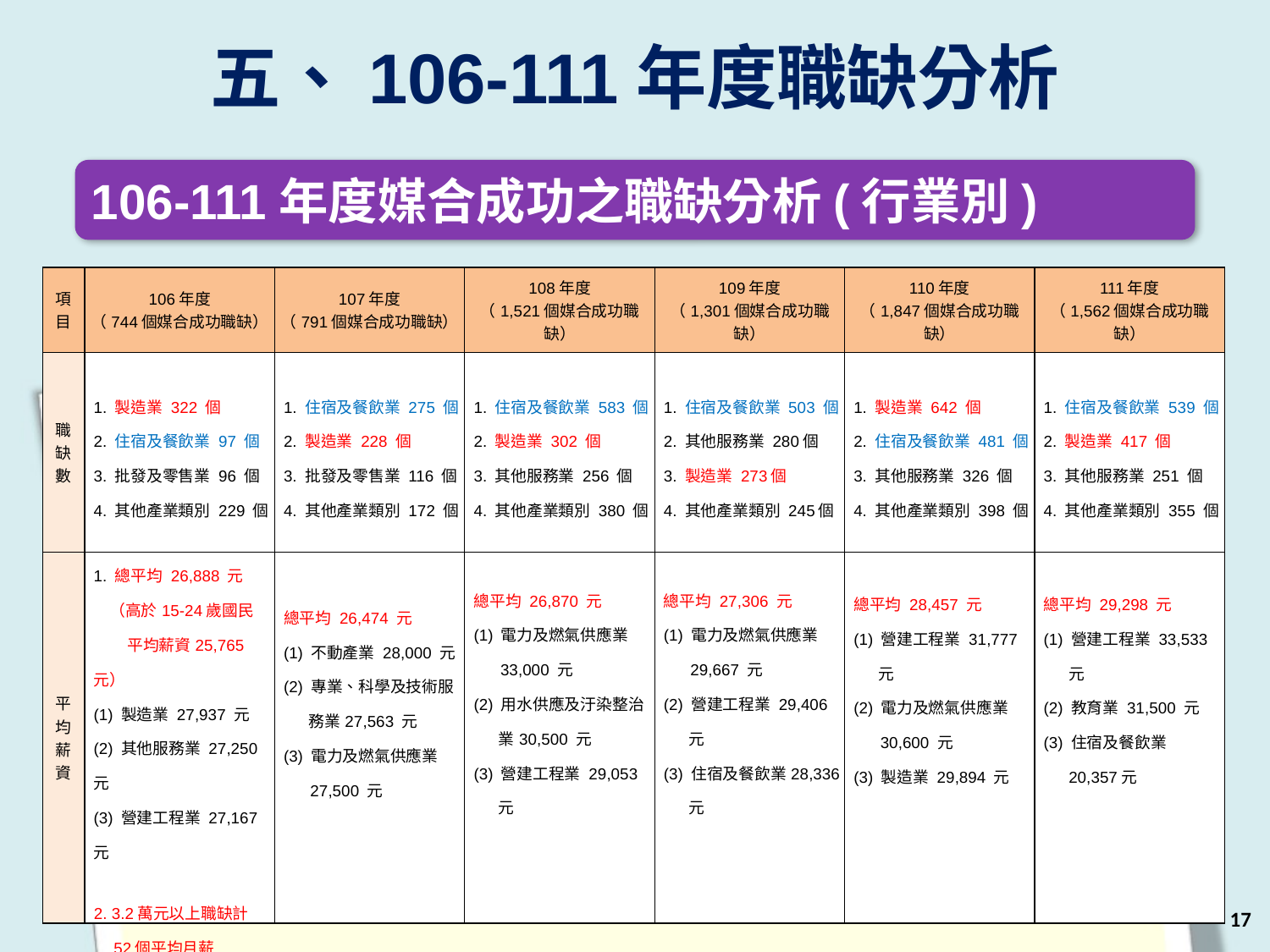

五、106-111年度職缺分析
106-111年度媒合成功之職缺分析(行業別)
| 項 目 | 106年度 （744個媒合成功職缺） | 107年度 （791個媒合成功職缺） | 108年度 （1,521個媒合成功職缺） | 109年度 （1,301個媒合成功職缺） | 110年度 （1,847個媒合成功職缺） | 111年度 （1,562個媒合成功職缺） |
| --- | --- | --- | --- | --- | --- | --- |
| 職 缺 數 | 1. 製造業 322 個 2. 住宿及餐飲業 97 個 3. 批發及零售業 96 個 4. 其他產業類別 229 個 | 1. 住宿及餐飲業 275 個 2. 製造業 228 個 3. 批發及零售業 116 個 4. 其他產業類別 172 個 | 1. 住宿及餐飲業 583 個 2. 製造業 302 個 3. 其他服務業 256 個 4. 其他產業類別 380 個 | 1. 住宿及餐飲業 503 個 2. 其他服務業 280個 3. 製造業 273個 4. 其他產業類別 245個 | 1. 製造業 642 個 2. 住宿及餐飲業 481 個 3. 其他服務業 326 個 4. 其他產業類別 398 個 | 1. 住宿及餐飲業 539 個 2. 製造業 417 個 3. 其他服務業 251 個 4. 其他產業類別 355 個 |
| 平 均 薪 資 | 1. 總平均 26,888 元 　（高於15-24歲國民 平均薪資25,765元） (1) 製造業 27,937 元 (2) 其他服務業 27,250 元 (3) 營建工程業 27,167 元 2. 3.2萬元以上職缺計52個平均月薪 35,692 元 | 總平均 26,474 元 (1) 不動產業 28,000 元 (2) 專業、科學及技術服 務業27,563 元 (3) 電力及燃氣供應業 27,500 元 | 總平均 26,870 元 (1) 電力及燃氣供應業 33,000 元 (2) 用水供應及汙染整治業30,500 元 (3) 營建工程業 29,053 元 | 總平均 27,306 元 (1) 電力及燃氣供應業 29,667 元 (2) 營建工程業 29,406 元 (3) 住宿及餐飲業28,336元 | 總平均 28,457 元 (1) 營建工程業 31,777 元 (2) 電力及燃氣供應業 30,600 元 (3) 製造業 29,894 元 | 總平均 29,298 元 (1) 營建工程業 33,533 元 (2) 教育業 31,500 元 (3) 住宿及餐飲業 20,357元 |
資料來源：勞動部
17